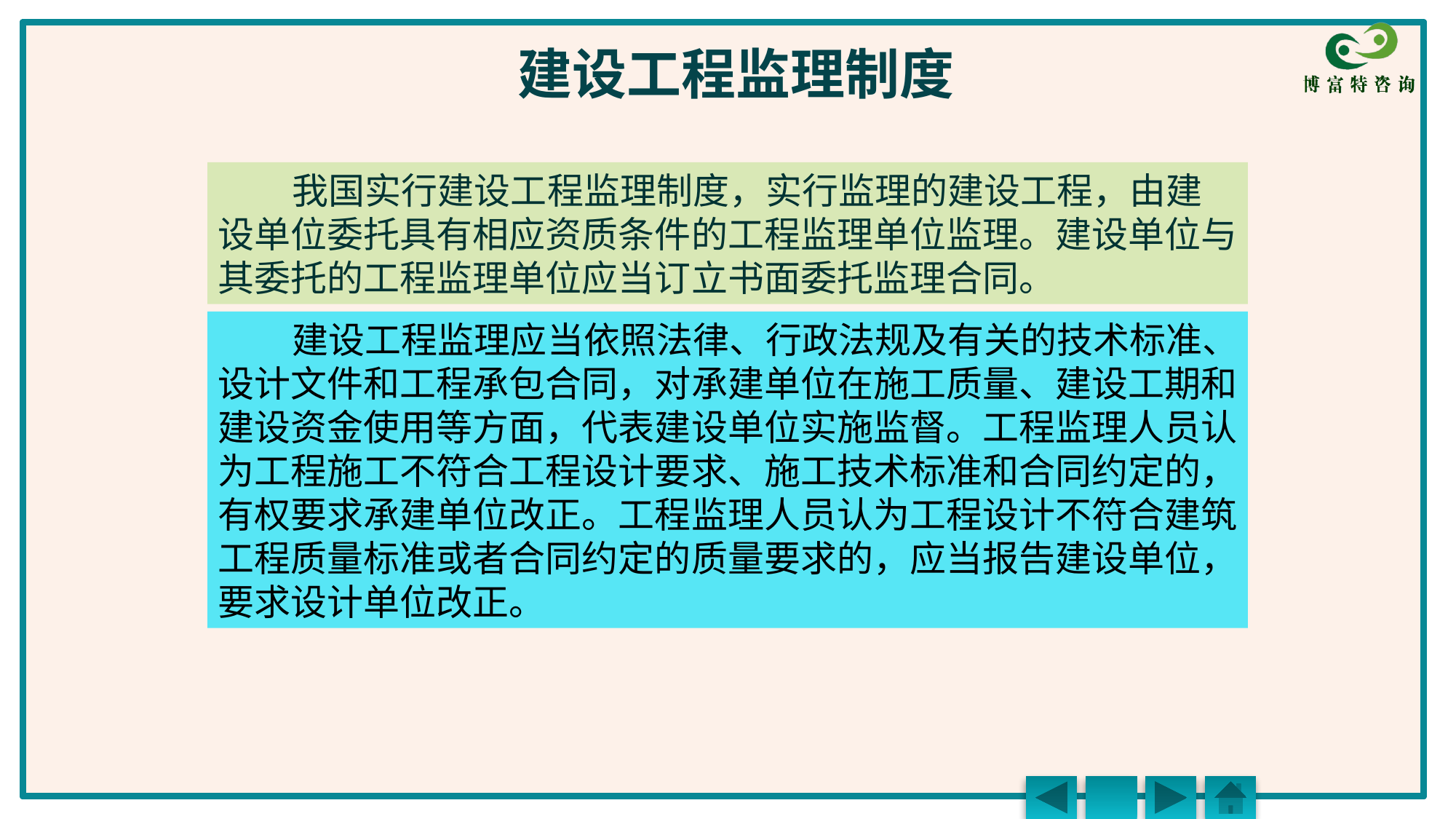

建设工程监理制度
        我国实行建设工程监理制度，实行监理的建设工程，由建设单位委托具有相应资质条件的工程监理单位监理。建设单位与其委托的工程监理单位应当订立书面委托监理合同。
        建设工程监理应当依照法律、行政法规及有关的技术标准、设计文件和工程承包合同，对承建单位在施工质量、建设工期和建设资金使用等方面，代表建设单位实施监督。工程监理人员认为工程施工不符合工程设计要求、施工技术标准和合同约定的，有权要求承建单位改正。工程监理人员认为工程设计不符合建筑工程质量标准或者合同约定的质量要求的，应当报告建设单位，要求设计单位改正。